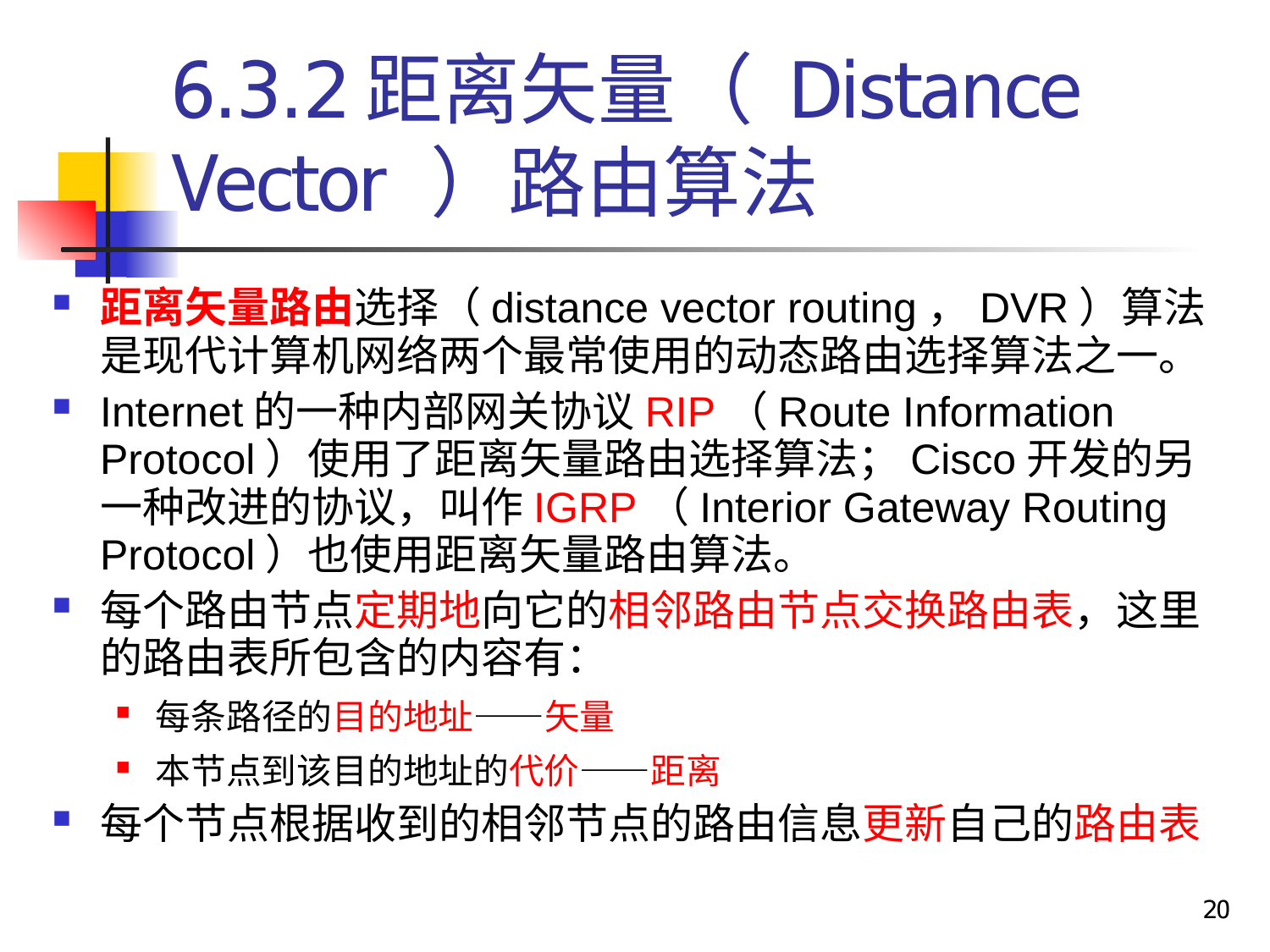

# 6.3.2距离矢量（ Distance Vector ）路由算法
距离矢量路由选择（distance vector routing，DVR）算法是现代计算机网络两个最常使用的动态路由选择算法之一。
Internet的一种内部网关协议RIP（Route Information Protocol）使用了距离矢量路由选择算法；Cisco开发的另一种改进的协议，叫作IGRP（Interior Gateway Routing Protocol）也使用距离矢量路由算法。
每个路由节点定期地向它的相邻路由节点交换路由表，这里的路由表所包含的内容有：
每条路径的目的地址——矢量
本节点到该目的地址的代价——距离
每个节点根据收到的相邻节点的路由信息更新自己的路由表
20